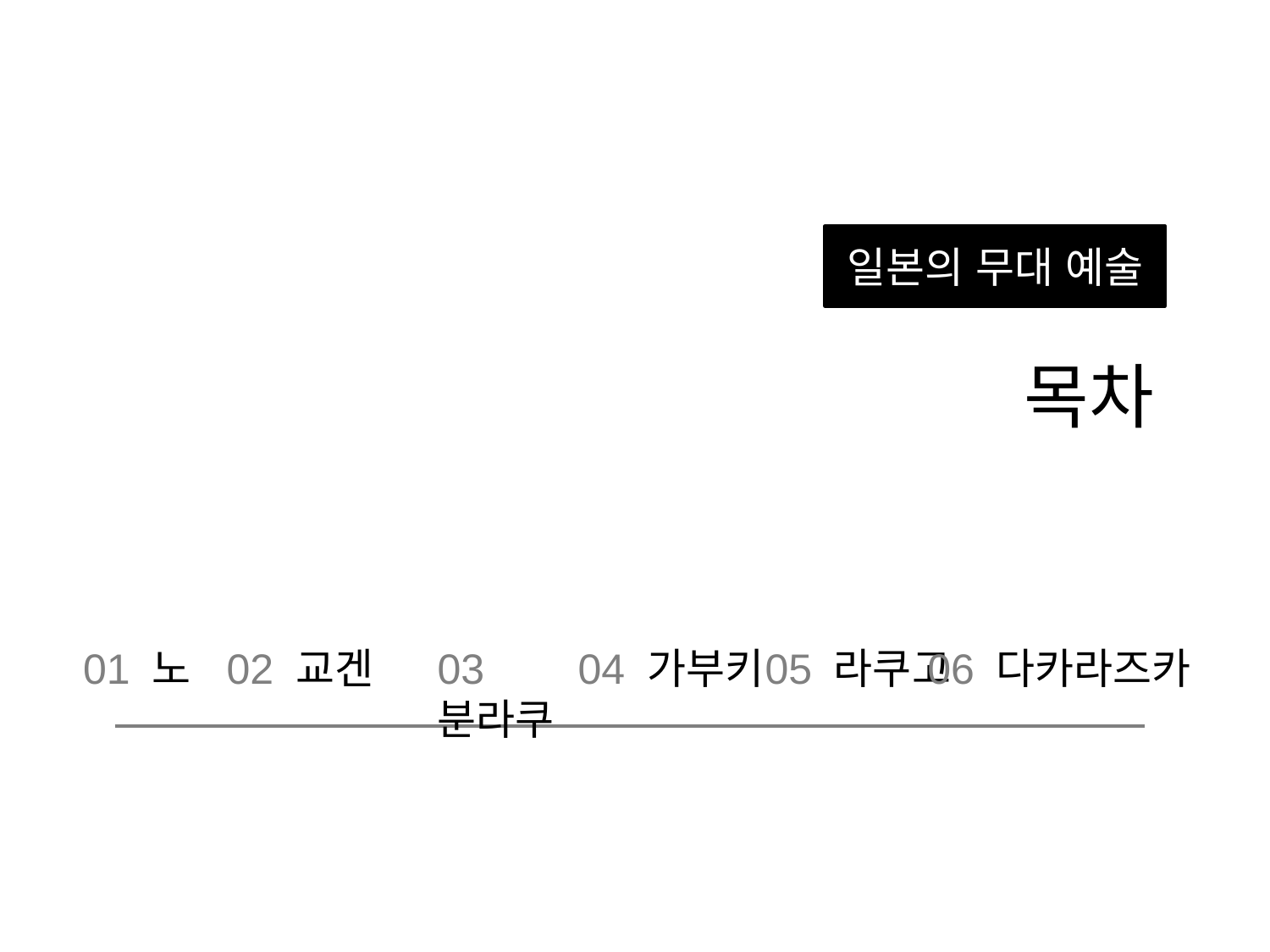

일본의 무대 예술
목차
01 노
02 교겐
03 분라쿠
04 가부키
05 라쿠고
06 다카라즈카